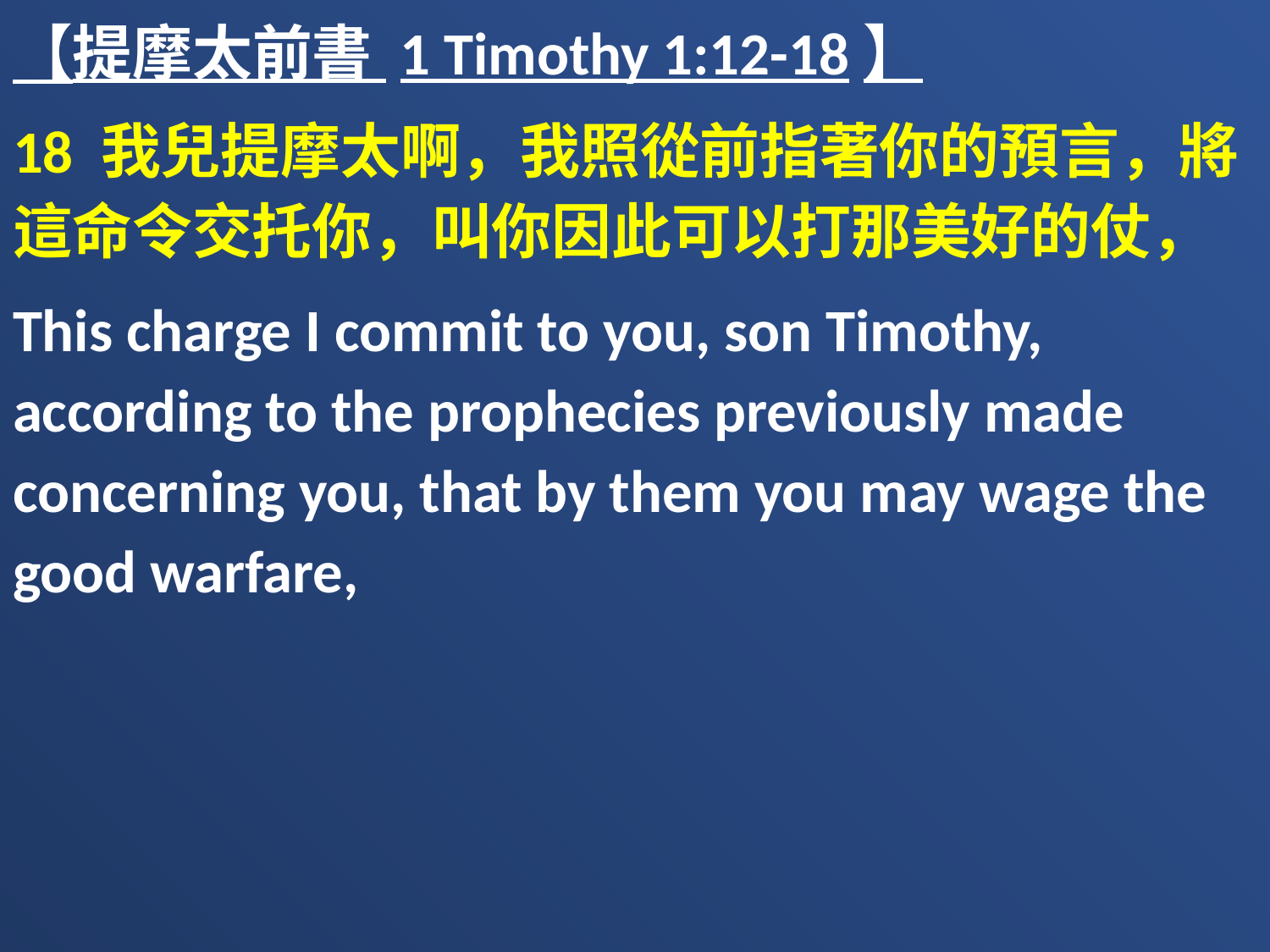

【提摩太前書 1 Timothy 1:12-18】
18 我兒提摩太啊，我照從前指著你的預言，將這命令交托你，叫你因此可以打那美好的仗，
This charge I commit to you, son Timothy, according to the prophecies previously made concerning you, that by them you may wage the good warfare,